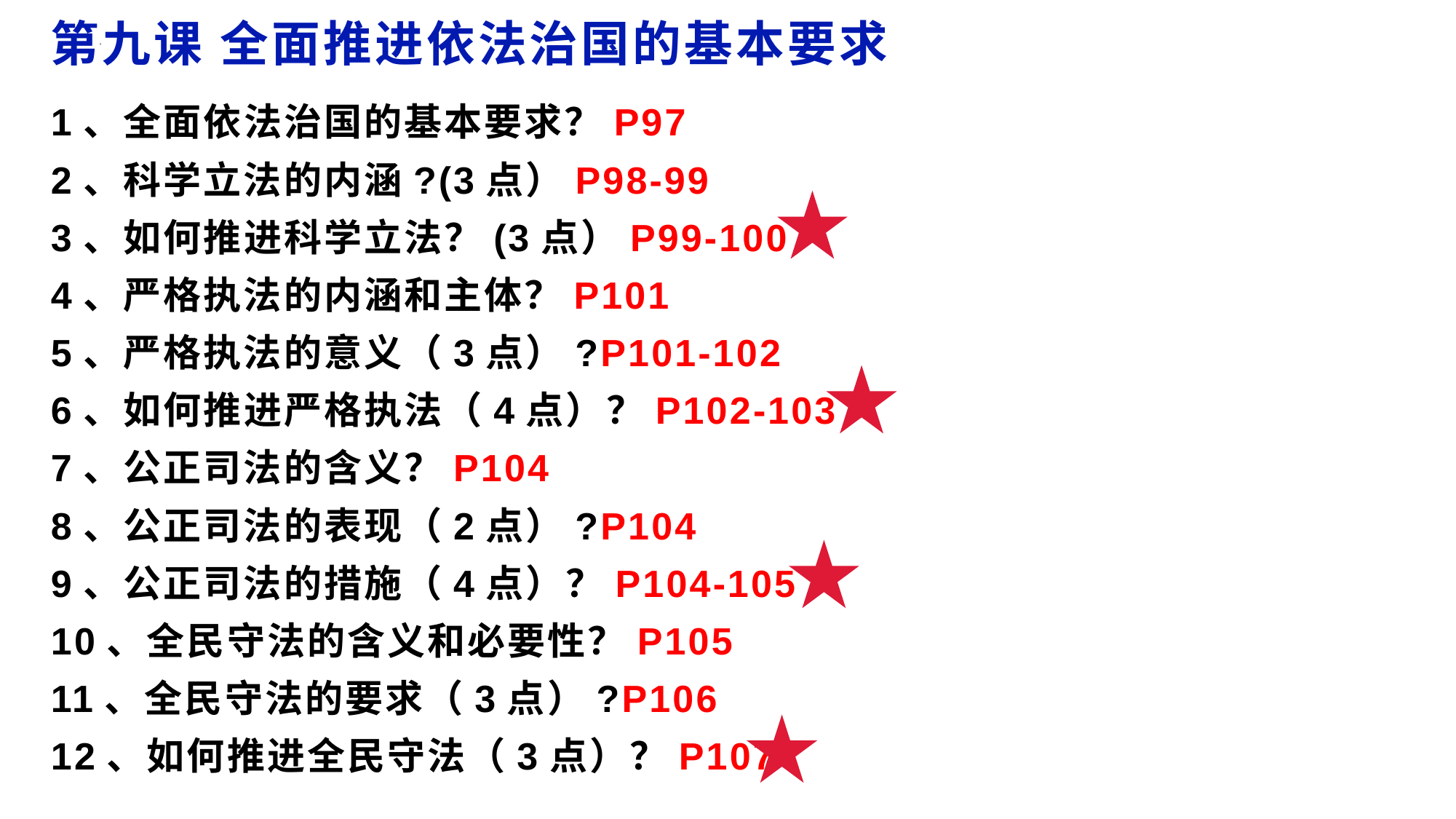

# 第九课 全面推进依法治国的基本要求
1、全面依法治国的基本要求？P97
2、科学立法的内涵?(3点）P98-99
3、如何推进科学立法？(3点）P99-100
4、严格执法的内涵和主体？P101
5、严格执法的意义（3点）?P101-102
6、如何推进严格执法（4点）？P102-103
7、公正司法的含义？P104
8、公正司法的表现（2点）?P104
9、公正司法的措施（4点）？P104-105
10、全民守法的含义和必要性？P105
11、全民守法的要求（3点）?P106
12、如何推进全民守法（3点）？P107